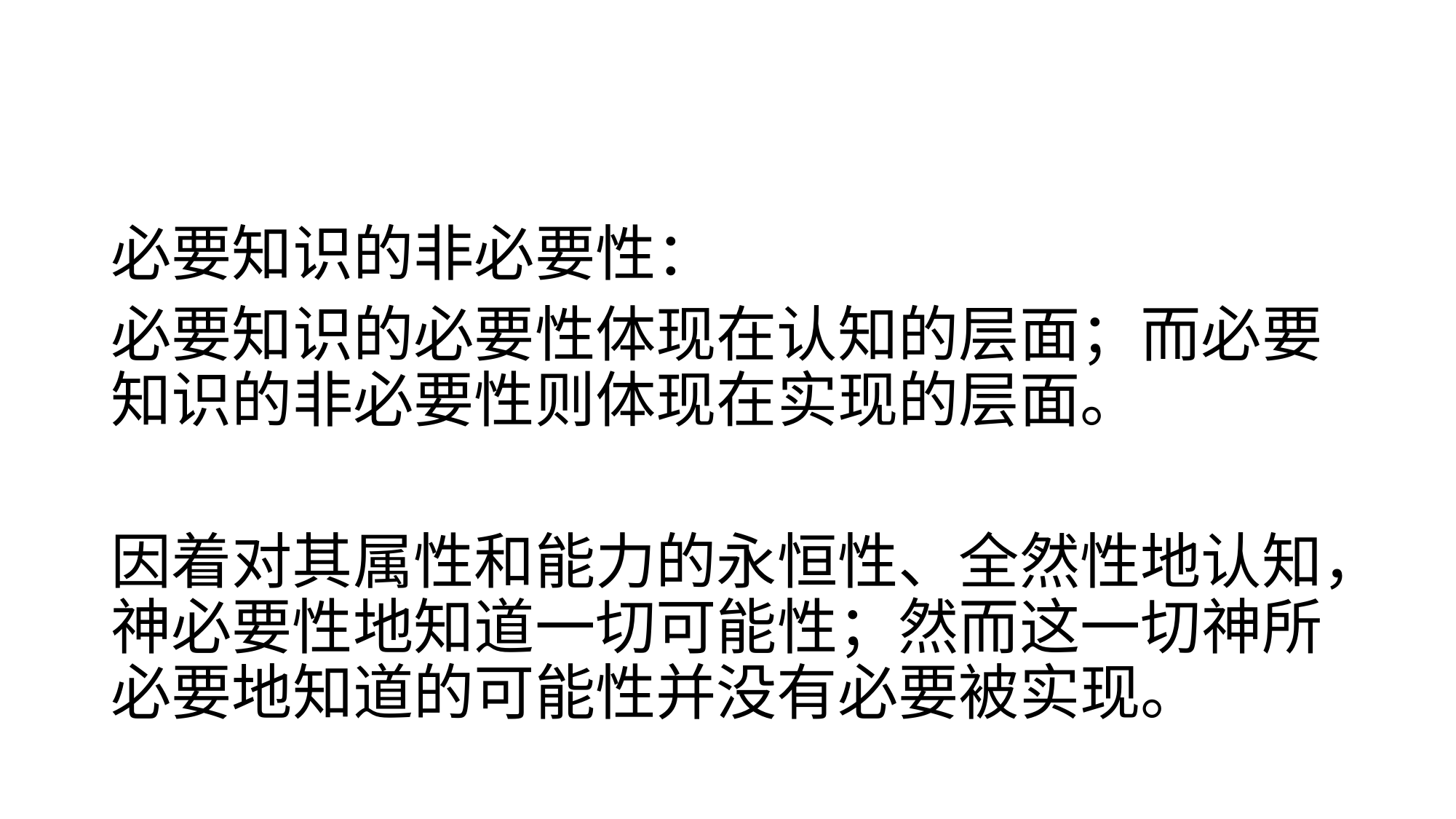

#
必要知识的非必要性：
必要知识的必要性体现在认知的层面；而必要知识的非必要性则体现在实现的层面。

因着对其属性和能力的永恒性、全然性地认知，神必要性地知道一切可能性；然而这一切神所必要地知道的可能性并没有必要被实现。